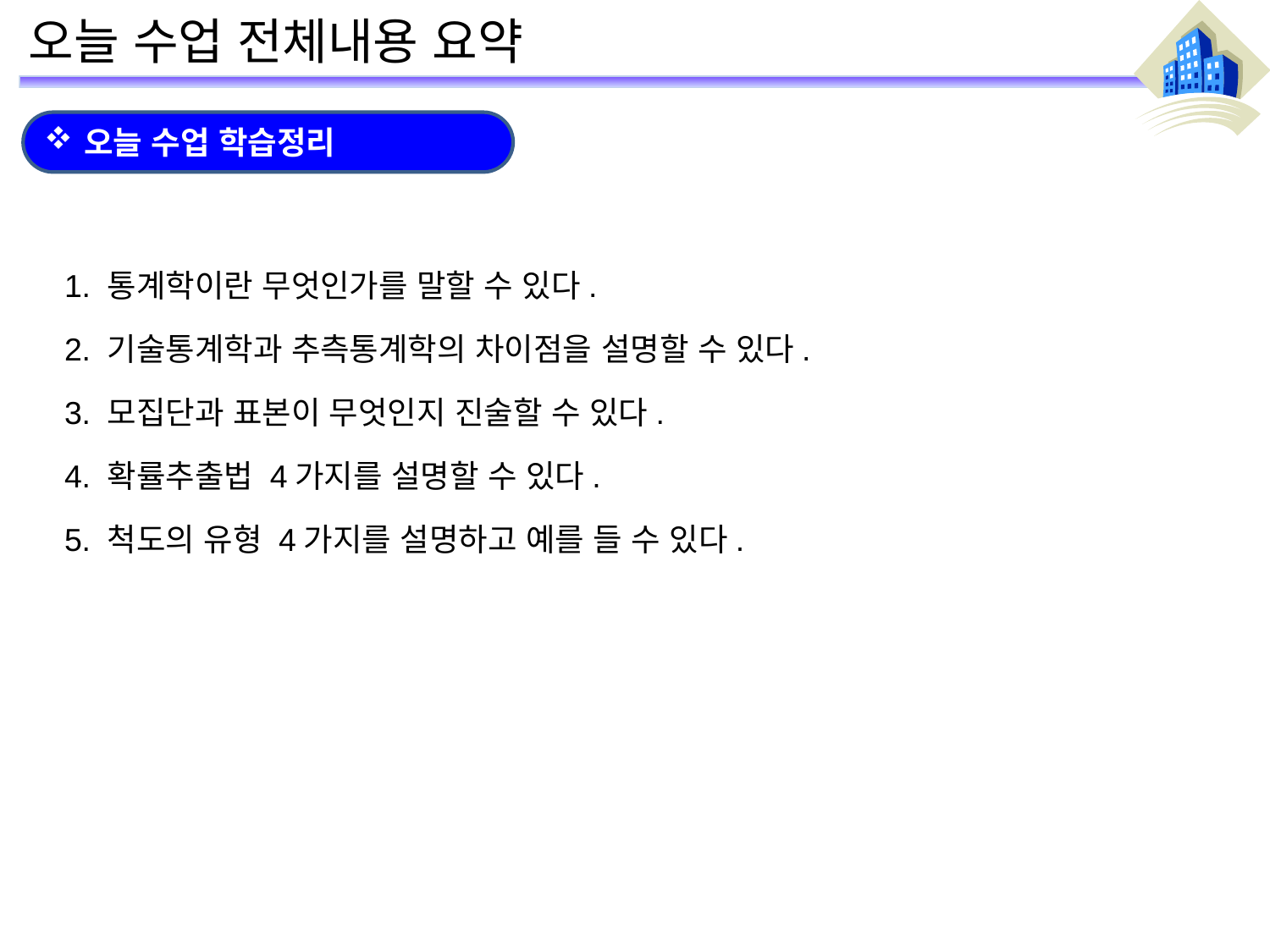

# 오늘 수업 전체내용 요약
오늘 수업 학습정리

   1. 통계학이란 무엇인가를 말할 수 있다.
   2. 기술통계학과 추측통계학의 차이점을 설명할 수 있다.
   3. 모집단과 표본이 무엇인지 진술할 수 있다.
   4. 확률추출법 4가지를 설명할 수 있다.
   5. 척도의 유형 4가지를 설명하고 예를 들 수 있다.